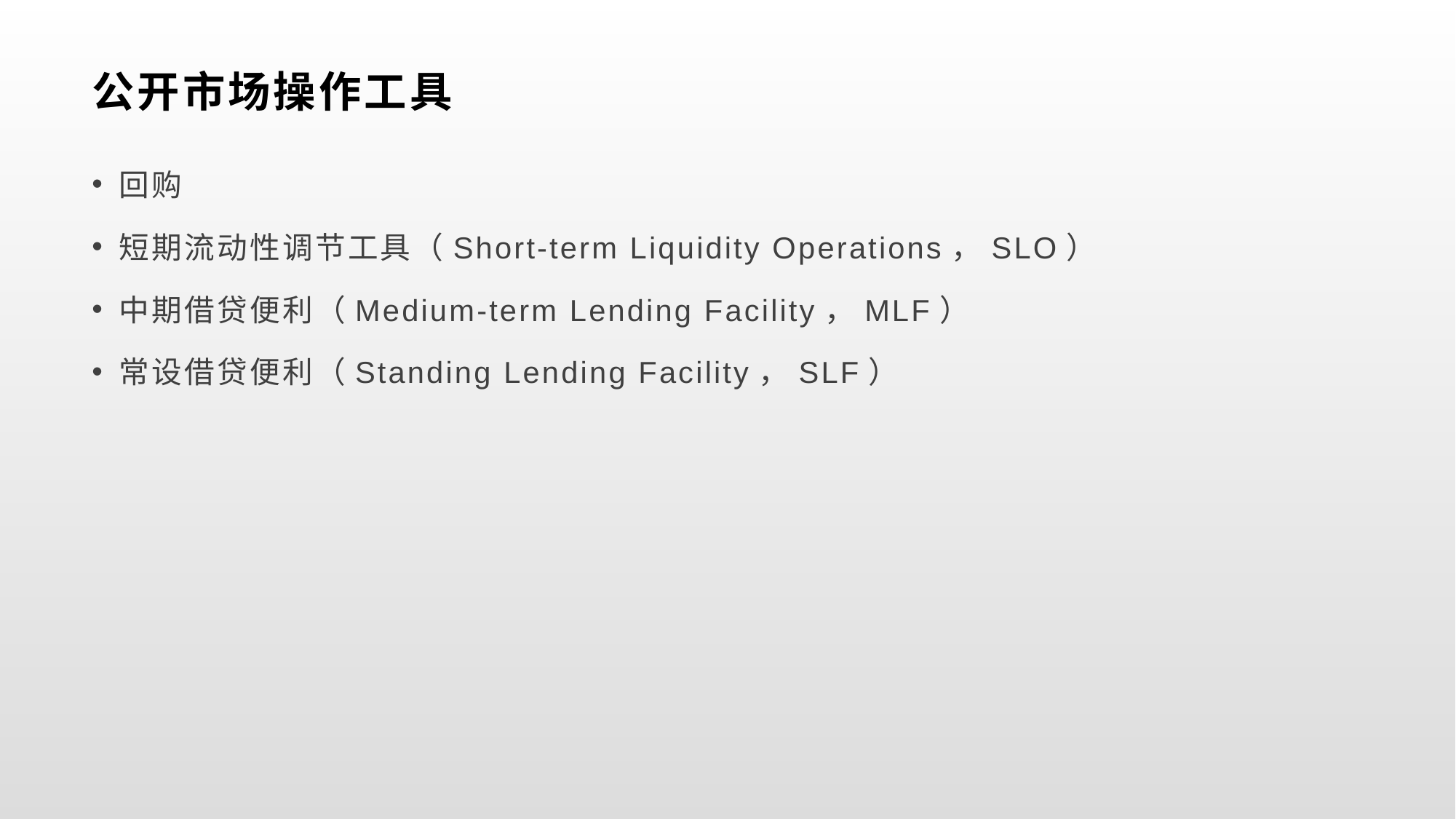

# 公开市场操作工具
回购
短期流动性调节工具（Short-term Liquidity Operations，SLO）
中期借贷便利（Medium-term Lending Facility，MLF）
常设借贷便利（Standing Lending Facility，SLF）